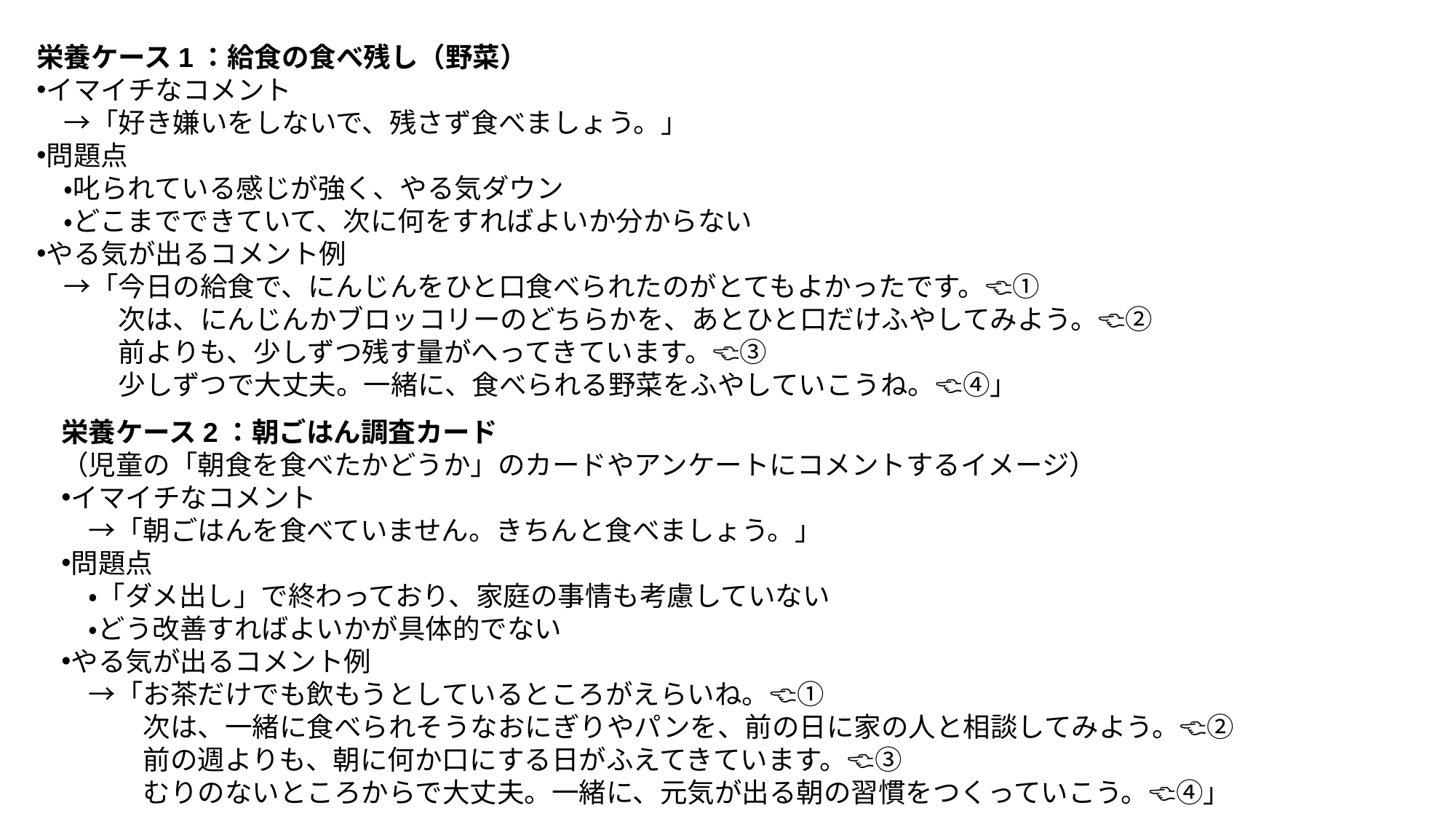

栄養ケース1：給食の食べ残し（野菜）
イマイチなコメント
　→「好き嫌いをしないで、残さず食べましょう。」
問題点
　・叱られている感じが強く、やる気ダウン
　・どこまでできていて、次に何をすればよいか分からない
やる気が出るコメント例
　→「今日の給食で、にんじんをひと口食べられたのがとてもよかったです。👈①
　　　次は、にんじんかブロッコリーのどちらかを、あとひと口だけふやしてみよう。👈②
　　　前よりも、少しずつ残す量がへってきています。👈③
　　　少しずつで大丈夫。一緒に、食べられる野菜をふやしていこうね。👈④」
栄養ケース2：朝ごはん調査カード
（児童の「朝食を食べたかどうか」のカードやアンケートにコメントするイメージ）
イマイチなコメント
　→「朝ごはんを食べていません。きちんと食べましょう。」
問題点
　・「ダメ出し」で終わっており、家庭の事情も考慮していない
　・どう改善すればよいかが具体的でない
やる気が出るコメント例
　→「お茶だけでも飲もうとしているところがえらいね。👈①
　　　次は、一緒に食べられそうなおにぎりやパンを、前の日に家の人と相談してみよう。👈②
　　　前の週よりも、朝に何か口にする日がふえてきています。👈③
　　　むりのないところからで大丈夫。一緒に、元気が出る朝の習慣をつくっていこう。👈④」